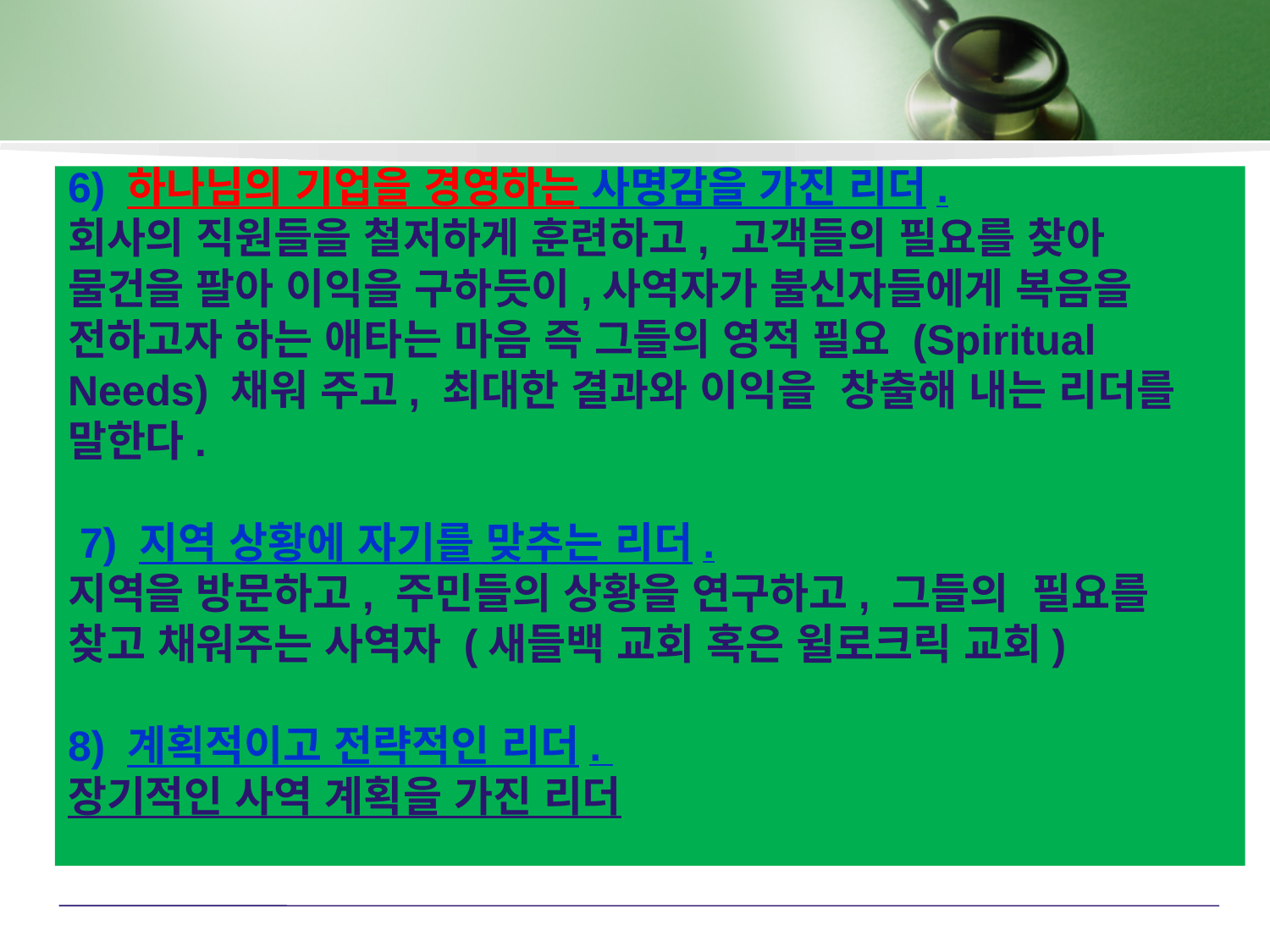

6) 하나님의 기업을 경영하는 사명감을 가진 리더.
회사의 직원들을 철저하게 훈련하고, 고객들의 필요를 찾아 물건을 팔아 이익을 구하듯이,사역자가 불신자들에게 복음을 전하고자 하는 애타는 마음 즉 그들의 영적 필요 (Spiritual Needs) 채워 주고, 최대한 결과와 이익을  창출해 내는 리더를 말한다.
 7) 지역 상황에 자기를 맞추는 리더.
지역을 방문하고, 주민들의 상황을 연구하고, 그들의  필요를 찾고 채워주는 사역자 (새들백 교회 혹은 윌로크릭 교회)
 
8) 계획적이고 전략적인 리더.
장기적인 사역 계획을 가진 리더